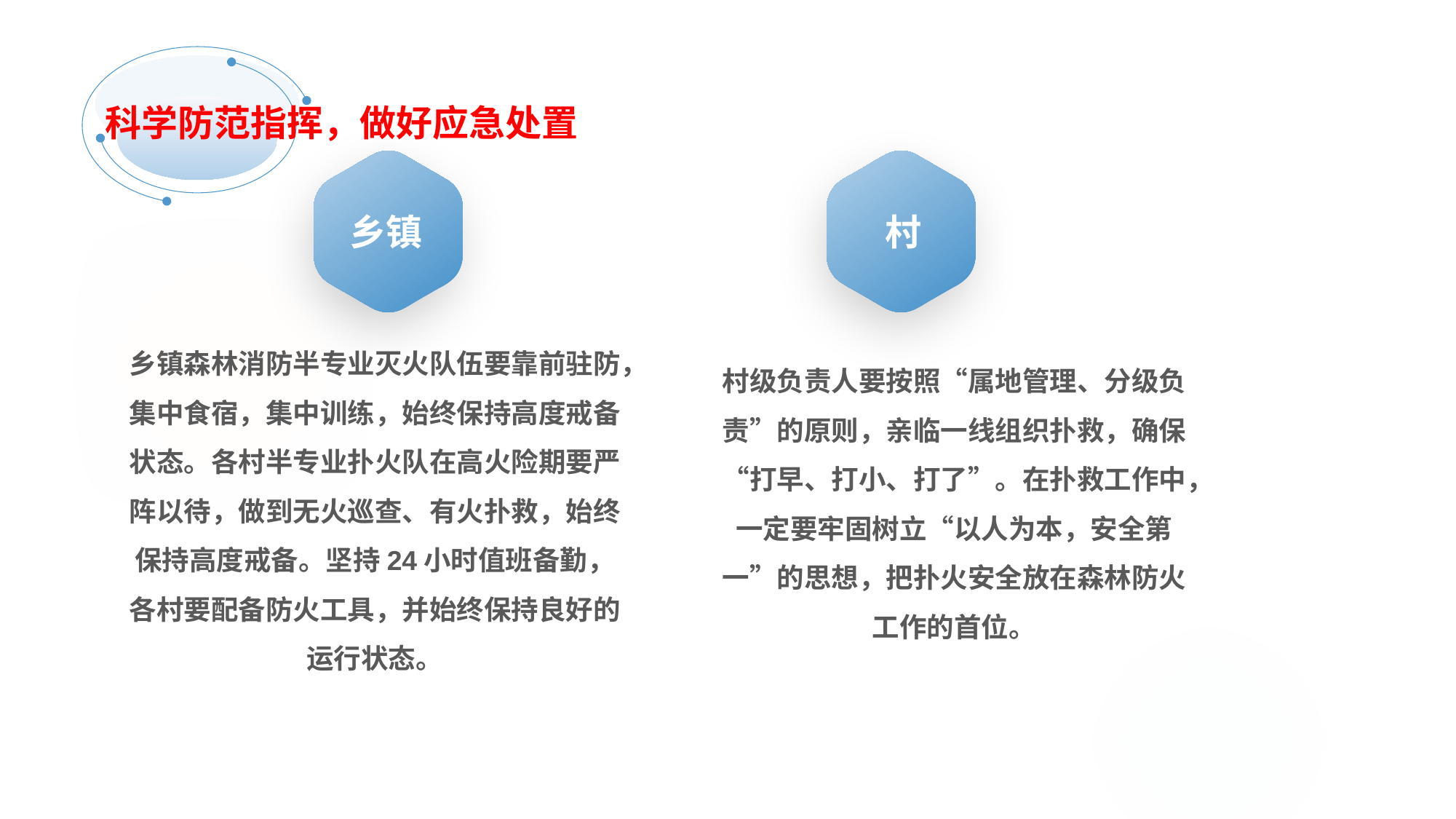

科学防范指挥，做好应急处置

乡镇
村
乡镇森林消防半专业灭火队伍要靠前驻防，集中食宿，集中训练，始终保持高度戒备状态。各村半专业扑火队在高火险期要严阵以待，做到无火巡查、有火扑救，始终保持高度戒备。坚持24小时值班备勤，各村要配备防火工具，并始终保持良好的运行状态。
村级负责人要按照“属地管理、分级负责”的原则，亲临一线组织扑救，确保“打早、打小、打了”。在扑救工作中，一定要牢固树立“以人为本，安全第一”的思想，把扑火安全放在森林防火工作的首位。